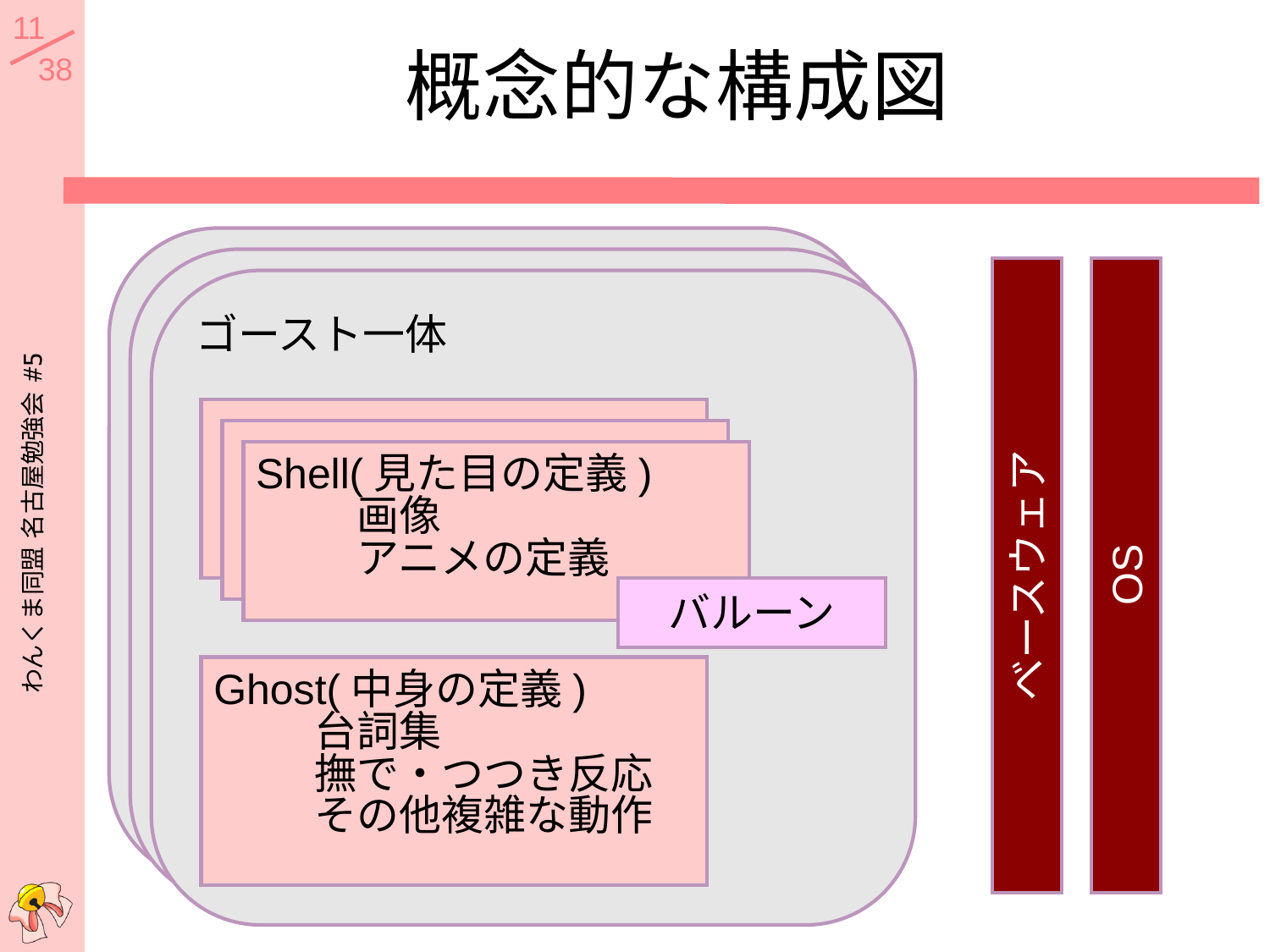

# 概念的な構成図

ゴースト一体

Shell(見た目の定義)
	画像
	アニメの定義
バルーン
Ghost(中身の定義)
	台詞集
	撫で・つつき反応
	その他複雑な動作
わんくま同盟 名古屋勉強会 #5
ベースウェア
OS